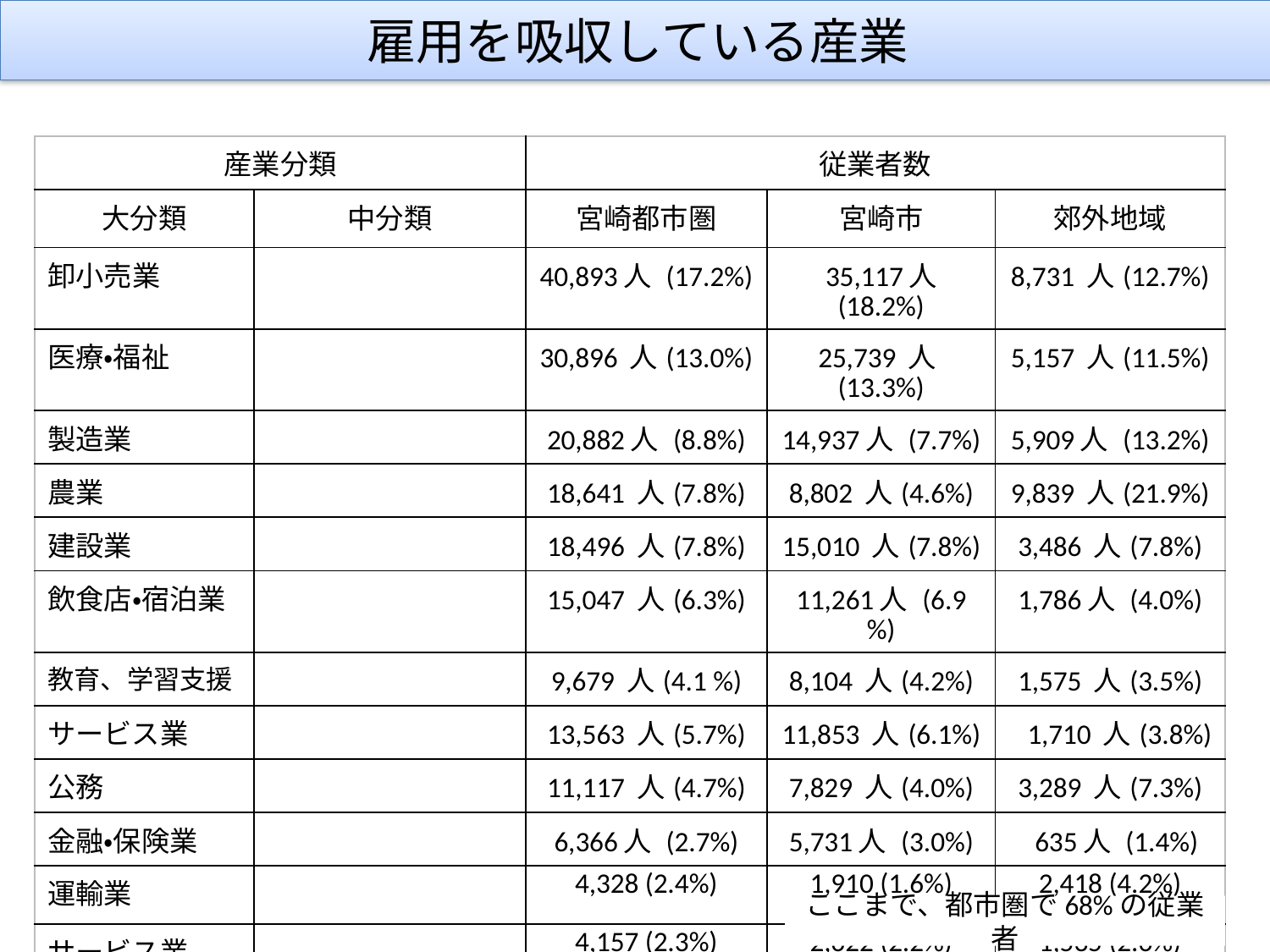

雇用を吸収している産業
| 産業分類 |  | 従業者数 |  |  |
| --- | --- | --- | --- | --- |
| 大分類 | 中分類 | 宮崎都市圏 | 宮崎市 | 郊外地域 |
| 卸小売業 |  | 40,893人 (17.2%) | 35,117人 (18.2%) | 8,731 人(12.7%) |
| 医療・福祉 |  | 30,896 人(13.0%) | 25,739 人(13.3%) | 5,157 人(11.5%) |
| 製造業 |  | 20,882人 (8.8%) | 14,937人 (7.7%) | 5,909人 (13.2%) |
| 農業 |  | 18,641 人(7.8%) | 8,802 人(4.6%) | 9,839 人(21.9%) |
| 建設業 |  | 18,496 人(7.8%) | 15,010 人(7.8%) | 3,486 人(7.8%) |
| 飲食店・宿泊業 |  | 15,047 人(6.3%) | 11,261人 (6.9 %) | 1,786人 (4.0%) |
| 教育、学習支援 |  | 9,679 人(4.1 %) | 8,104 人(4.2%) | 1,575 人(3.5%) |
| サービス業 |  | 13,563 人(5.7%) | 11,853 人(6.1%) | 1,710 人(3.8%) |
| 公務 |  | 11,117 人(4.7%) | 7,829 人(4.0%) | 3,289 人(7.3%) |
| 金融・保険業 |  | 6,366人 (2.7%) | 5,731人 (3.0%) | 635人 (1.4%) |
| 運輸業 |  | 4,328 (2.4%) | 1,910 (1.6%) | 2,418 (4.2%) |
| サービス業 |  | 4,157 (2.3%) | 2,622 (2.2%) | 1,535 (2.6%) |
ここまで、都市圏で68%の従業者